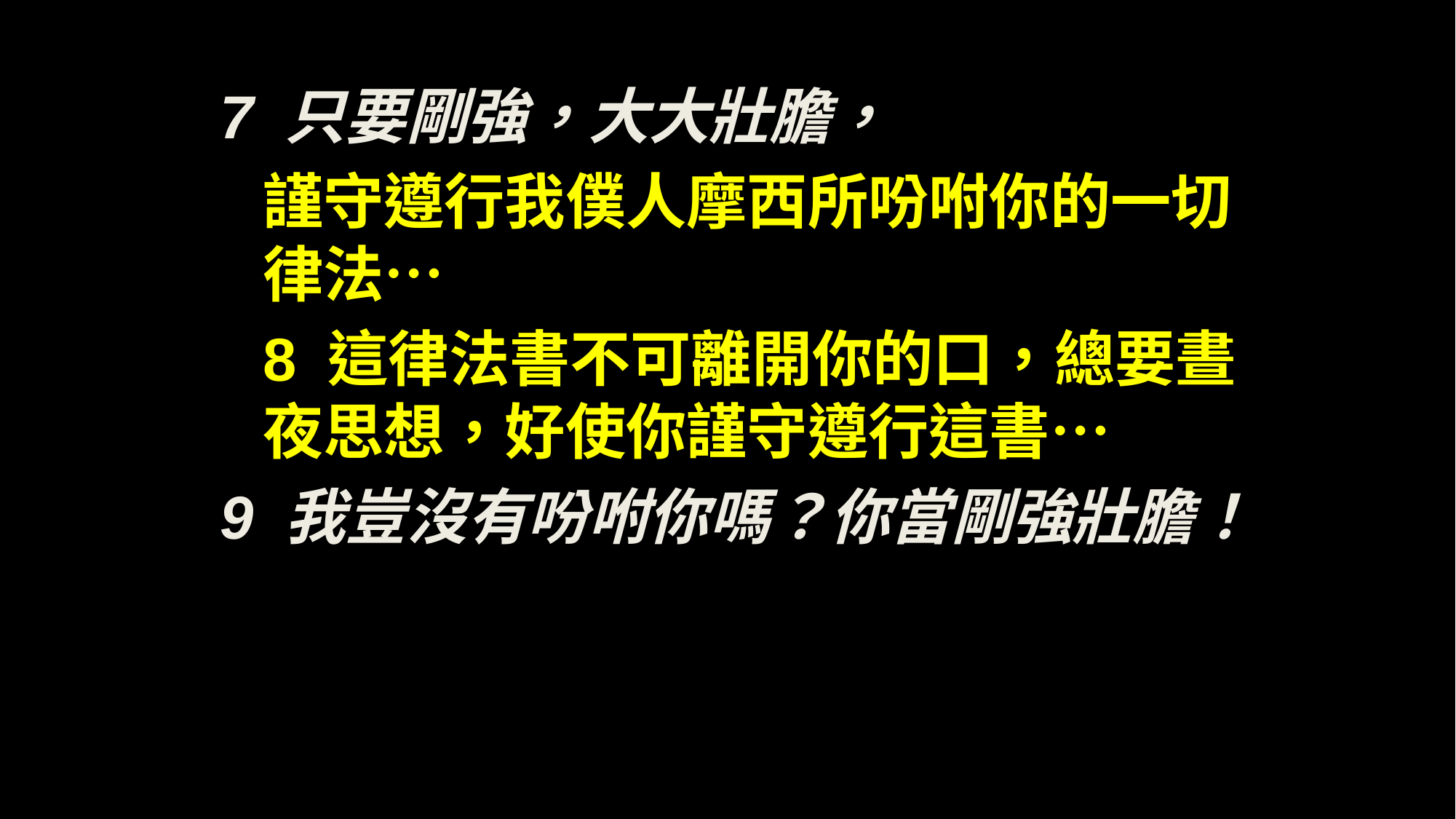

7 只要剛強，大大壯膽，
謹守遵行我僕人摩西所吩咐你的一切律法…
8 這律法書不可離開你的口，總要晝夜思想，好使你謹守遵行這書…
9 我豈沒有吩咐你嗎？你當剛強壯膽！